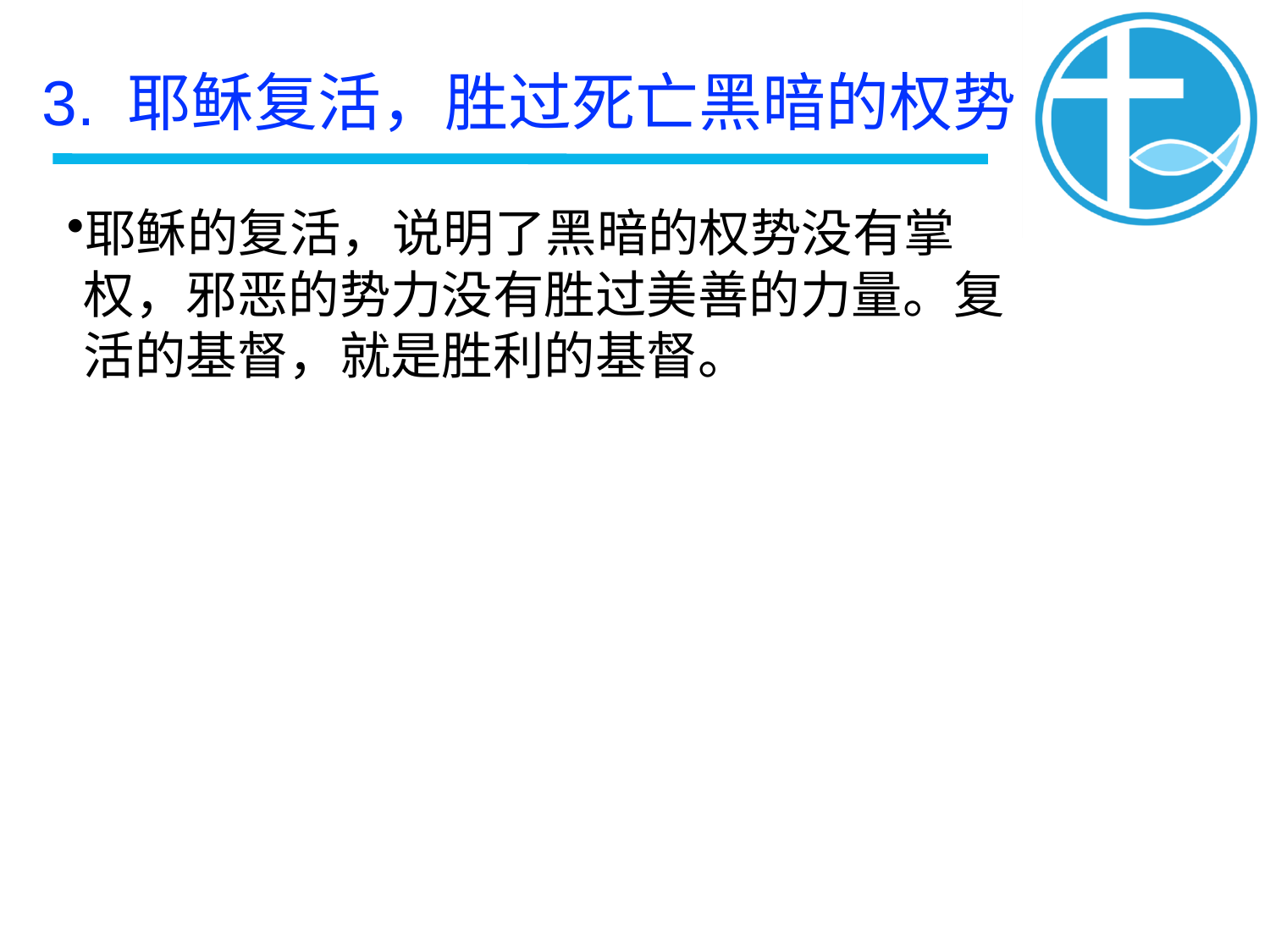

3. 耶稣复活，胜过死亡黑暗的权势
耶稣的复活，说明了黑暗的权势没有掌权，邪恶的势力没有胜过美善的力量。复活的基督，就是胜利的基督。